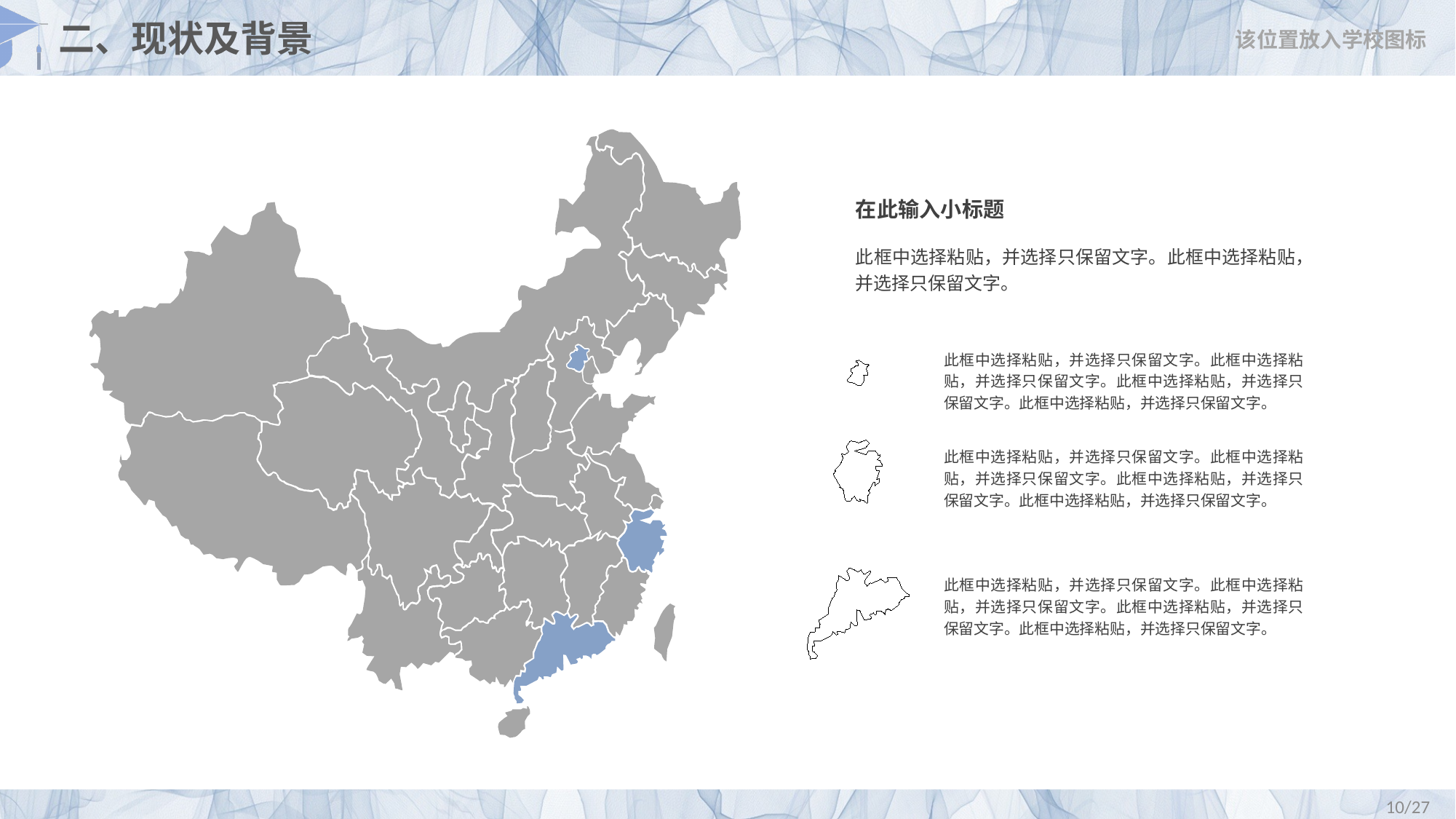

# 二、现状及背景
该位置放入学校图标

在此输入小标题
此框中选择粘贴，并选择只保留文字。此框中选择粘贴，并选择只保留文字。
此框中选择粘贴，并选择只保留文字。此框中选择粘贴，并选择只保留文字。此框中选择粘贴，并选择只保留文字。此框中选择粘贴，并选择只保留文字。

此框中选择粘贴，并选择只保留文字。此框中选择粘贴，并选择只保留文字。此框中选择粘贴，并选择只保留文字。此框中选择粘贴，并选择只保留文字。

此框中选择粘贴，并选择只保留文字。此框中选择粘贴，并选择只保留文字。此框中选择粘贴，并选择只保留文字。此框中选择粘贴，并选择只保留文字。
10/27